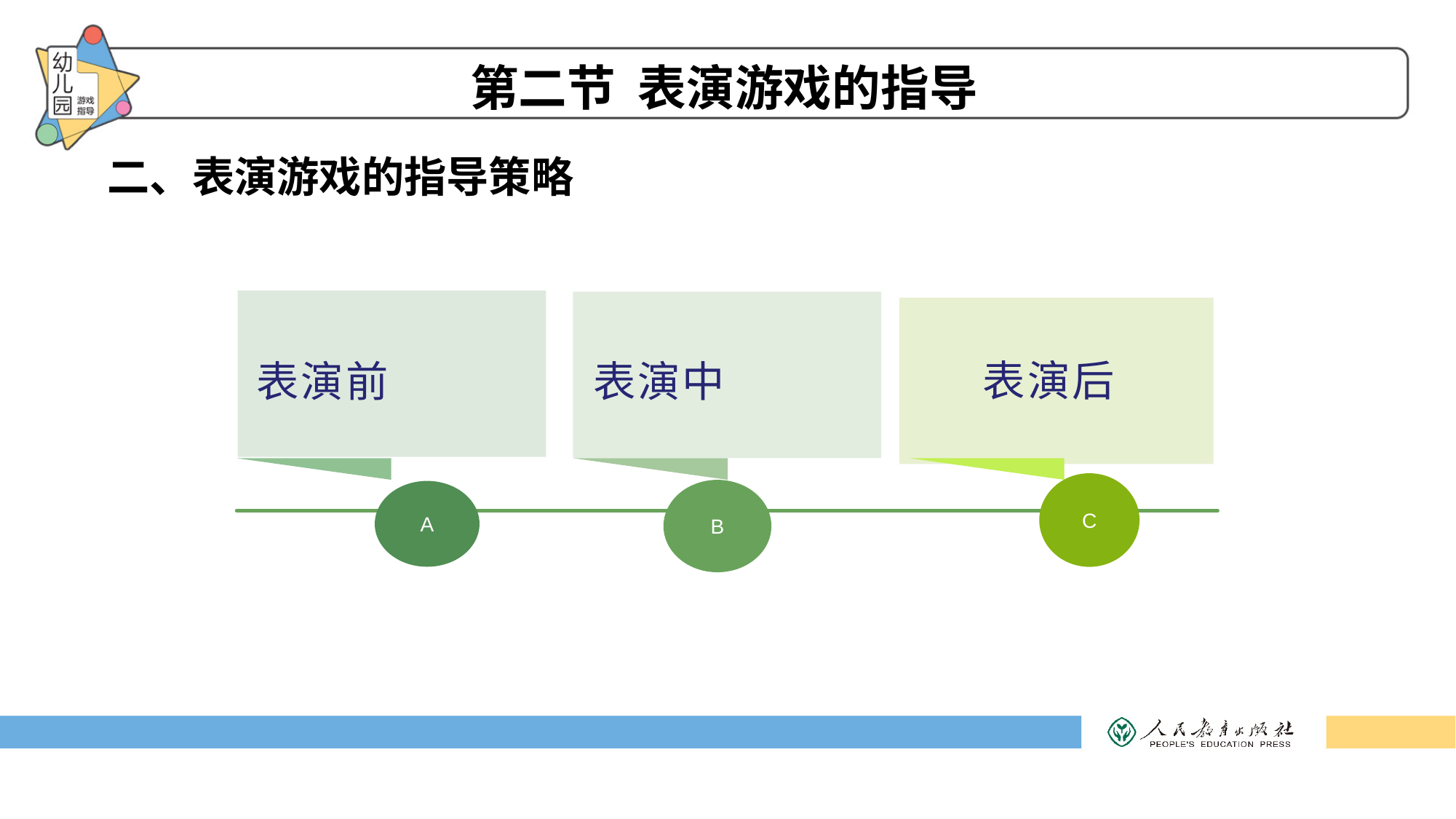

第二节  表演游戏的指导
二、表演游戏的指导策略

表演前
表演中
表演后

C
B
A